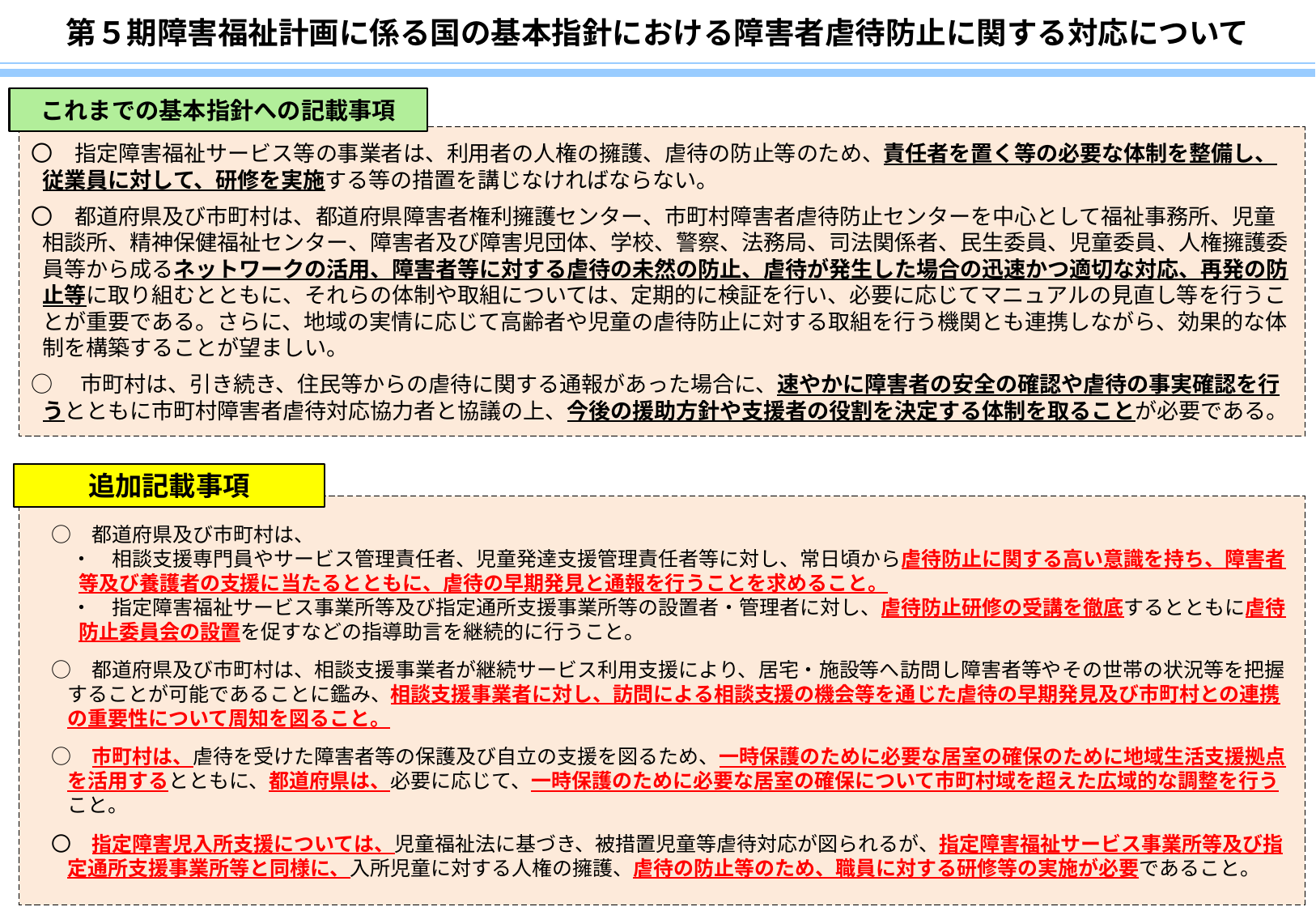

第５期障害福祉計画に係る国の基本指針における障害者虐待防止に関する対応について
これまでの基本指針への記載事項
〇　指定障害福祉サービス等の事業者は、利用者の人権の擁護、虐待の防止等のため、責任者を置く等の必要な体制を整備し、従業員に対して、研修を実施する等の措置を講じなければならない。

〇　都道府県及び市町村は、都道府県障害者権利擁護センター、市町村障害者虐待防止センターを中心として福祉事務所、児童相談所、精神保健福祉センター、障害者及び障害児団体、学校、警察、法務局、司法関係者、民生委員、児童委員、人権擁護委員等から成るネットワークの活用、障害者等に対する虐待の未然の防止、虐待が発生した場合の迅速かつ適切な対応、再発の防止等に取り組むとともに、それらの体制や取組については、定期的に検証を行い、必要に応じてマニュアルの見直し等を行うことが重要である。さらに、地域の実情に応じて高齢者や児童の虐待防止に対する取組を行う機関とも連携しながら、効果的な体制を構築することが望ましい。

○　市町村は、引き続き、住民等からの虐待に関する通報があった場合に、速やかに障害者の安全の確認や虐待の事実確認を行うとともに市町村障害者虐待対応協力者と協議の上、今後の援助方針や支援者の役割を決定する体制を取ることが必要である。
追加記載事項
　○　都道府県及び市町村は、
　　・　相談支援専門員やサービス管理責任者、児童発達支援管理責任者等に対し、常日頃から虐待防止に関する高い意識を持ち、障害者等及び養護者の支援に当たるとともに、虐待の早期発見と通報を行うことを求めること。
　　・　指定障害福祉サービス事業所等及び指定通所支援事業所等の設置者・管理者に対し、虐待防止研修の受講を徹底するとともに虐待防止委員会の設置を促すなどの指導助言を継続的に行うこと。

　○　都道府県及び市町村は、相談支援事業者が継続サービス利用支援により、居宅・施設等へ訪問し障害者等やその世帯の状況等を把握することが可能であることに鑑み、相談支援事業者に対し、訪問による相談支援の機会等を通じた虐待の早期発見及び市町村との連携の重要性について周知を図ること。

　○　市町村は、虐待を受けた障害者等の保護及び自立の支援を図るため、一時保護のために必要な居室の確保のために地域生活支援拠点を活用するとともに、都道府県は、必要に応じて、一時保護のために必要な居室の確保について市町村域を超えた広域的な調整を行うこと。

　〇　指定障害児入所支援については、児童福祉法に基づき、被措置児童等虐待対応が図られるが、指定障害福祉サービス事業所等及び指定通所支援事業所等と同様に、入所児童に対する人権の擁護、虐待の防止等のため、職員に対する研修等の実施が必要であること。
78